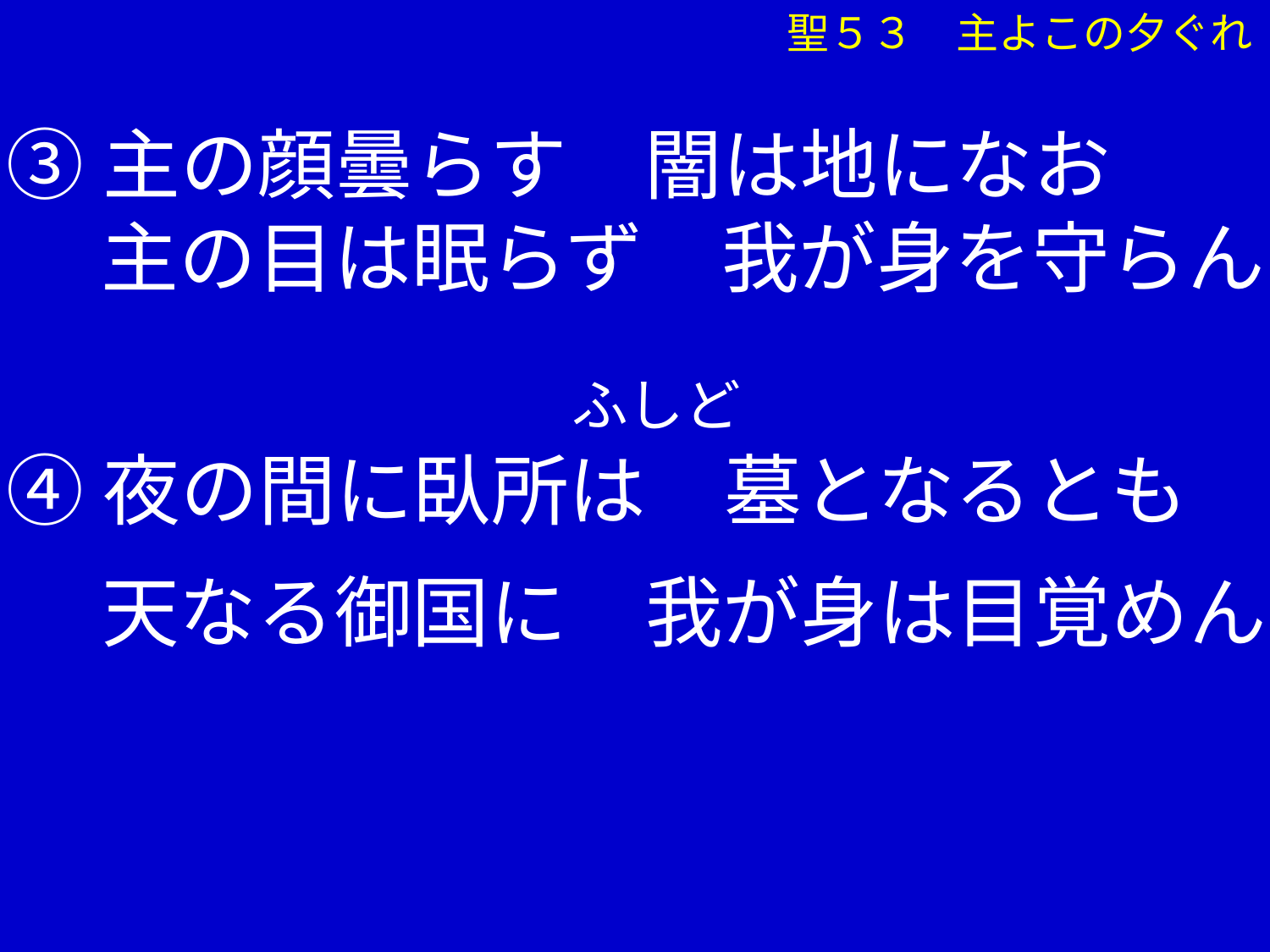

聖５３　主よこの夕ぐれ

③主の顔曇らす　闇は地になお
　 主の目は眠らず　我が身を守らん

　　　　　　　　　　ふしど
④夜の間に臥所は　墓となるとも
　 天なる御国に　我が身は目覚めん